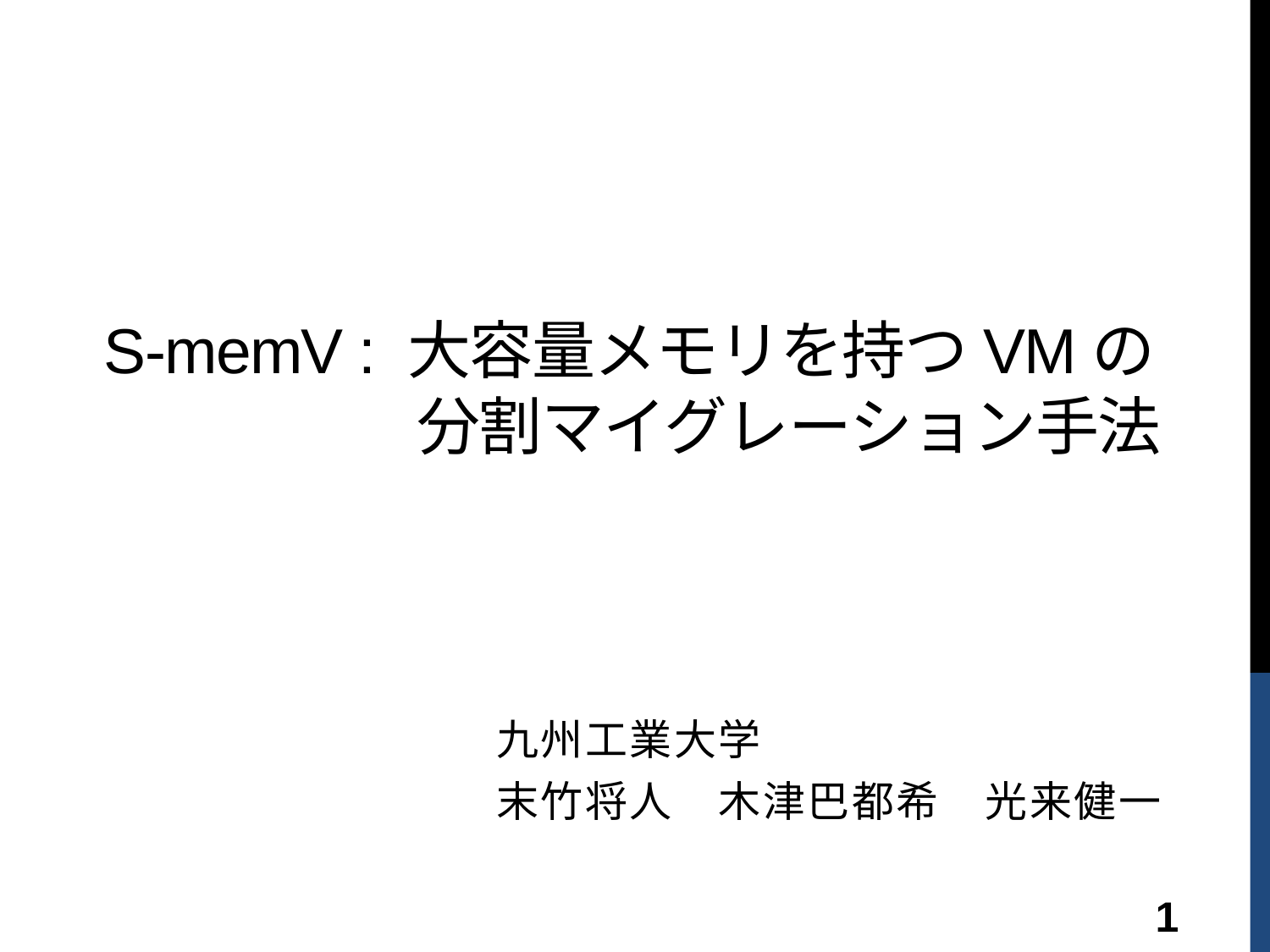

# S-memV : 大容量メモリを持つVMの 分割マイグレーション手法
九州工業大学
末竹将人　木津巴都希　光来健一

1